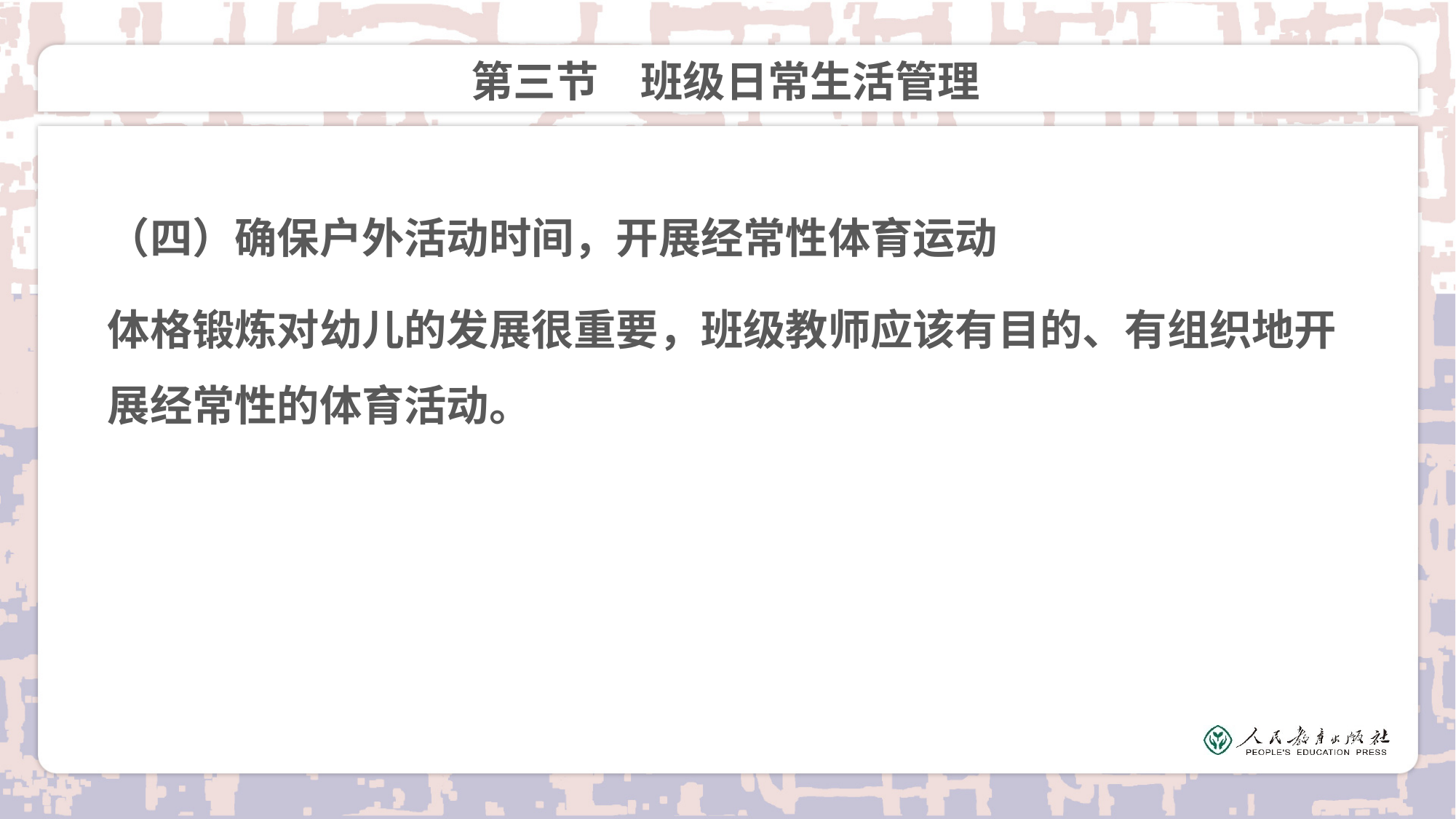

# 第三节　班级日常生活管理
（四）确保户外活动时间，开展经常性体育运动
体格锻炼对幼儿的发展很重要，班级教师应该有目的、有组织地开展经常性的体育活动。